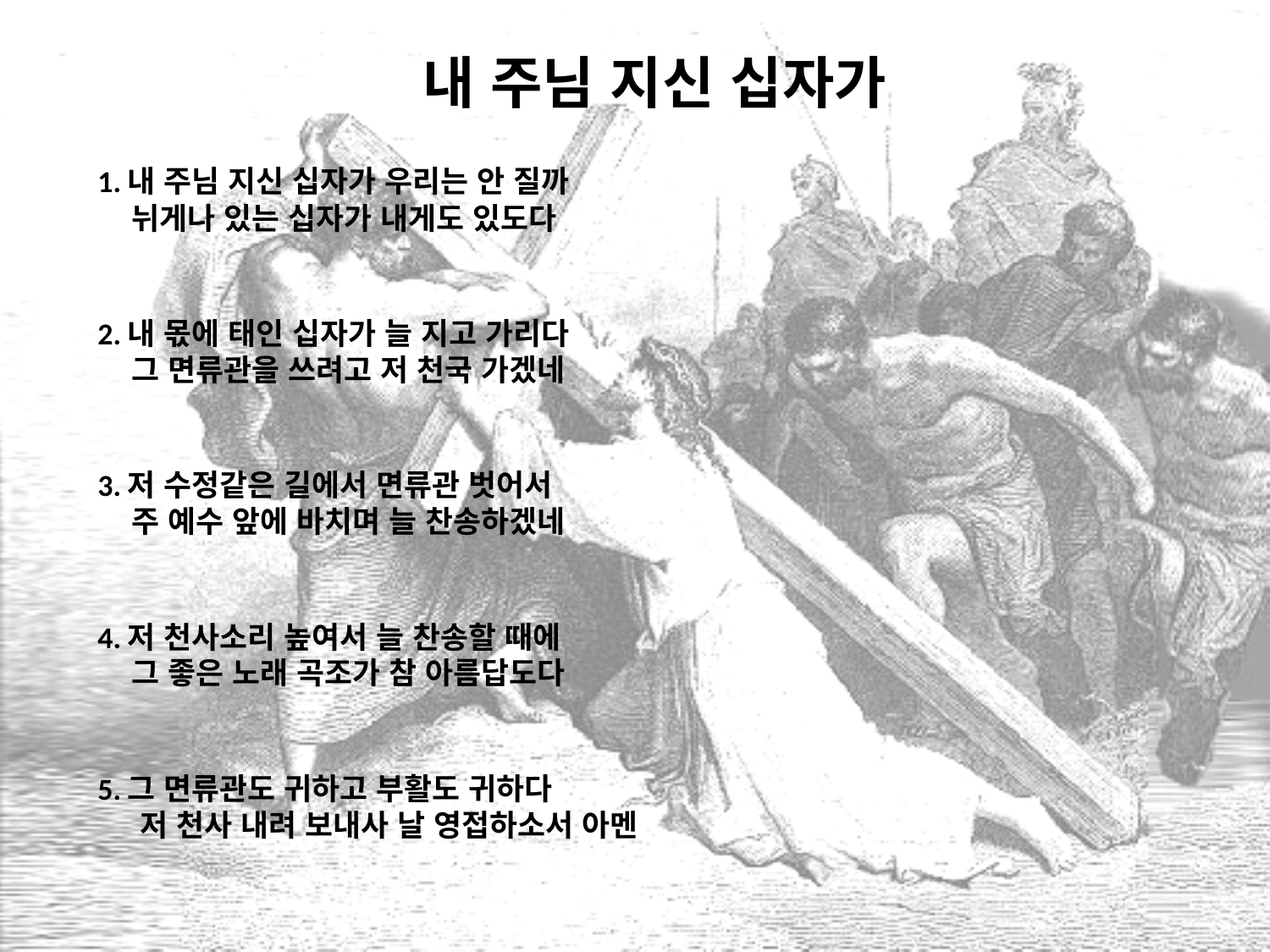

# 내 주님 지신 십자가
1.내 주님 지신 십자가 우리는 안 질까
    뉘게나 있는 십자가 내게도 있도다
2.내 몫에 태인 십자가 늘 지고 가리다
    그 면류관을 쓰려고 저 천국 가겠네
3.저 수정같은 길에서 면류관 벗어서
    주 예수 앞에 바치며 늘 찬송하겠네
4.저 천사소리 높여서 늘 찬송할 때에
    그 좋은 노래 곡조가 참 아름답도다
5.그 면류관도 귀하고 부활도 귀하다
     저 천사 내려 보내사 날 영접하소서 아멘